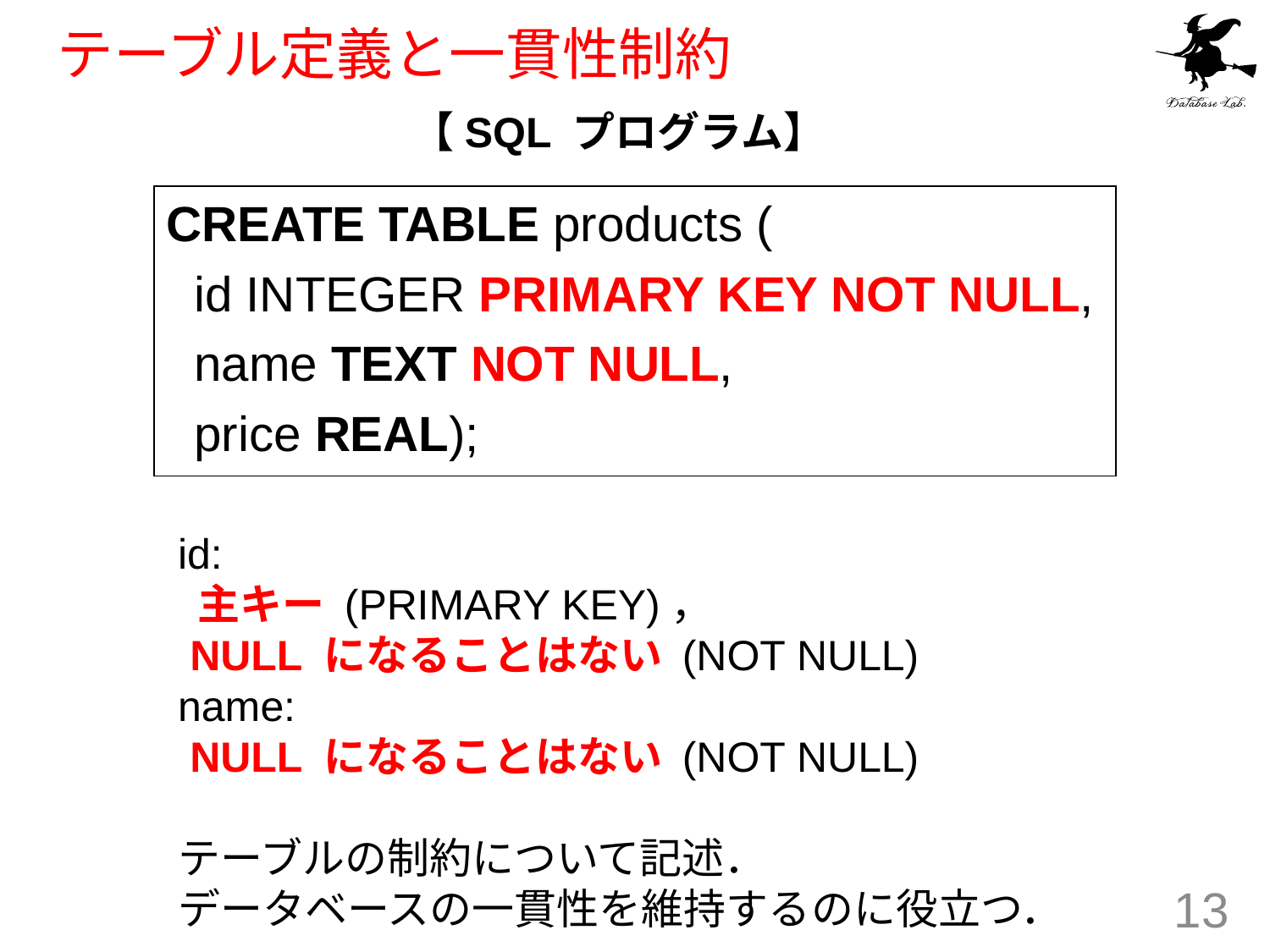

# テーブル定義と一貫性制約
【SQL プログラム】
CREATE TABLE products (
  id INTEGER PRIMARY KEY NOT NULL,
  name TEXT NOT NULL,
  price REAL);
id:
 主キー (PRIMARY KEY)，
 NULL になることはない (NOT NULL)
name:
 NULL になることはない (NOT NULL)

テーブルの制約について記述．
データベースの一貫性を維持するのに役立つ．
13